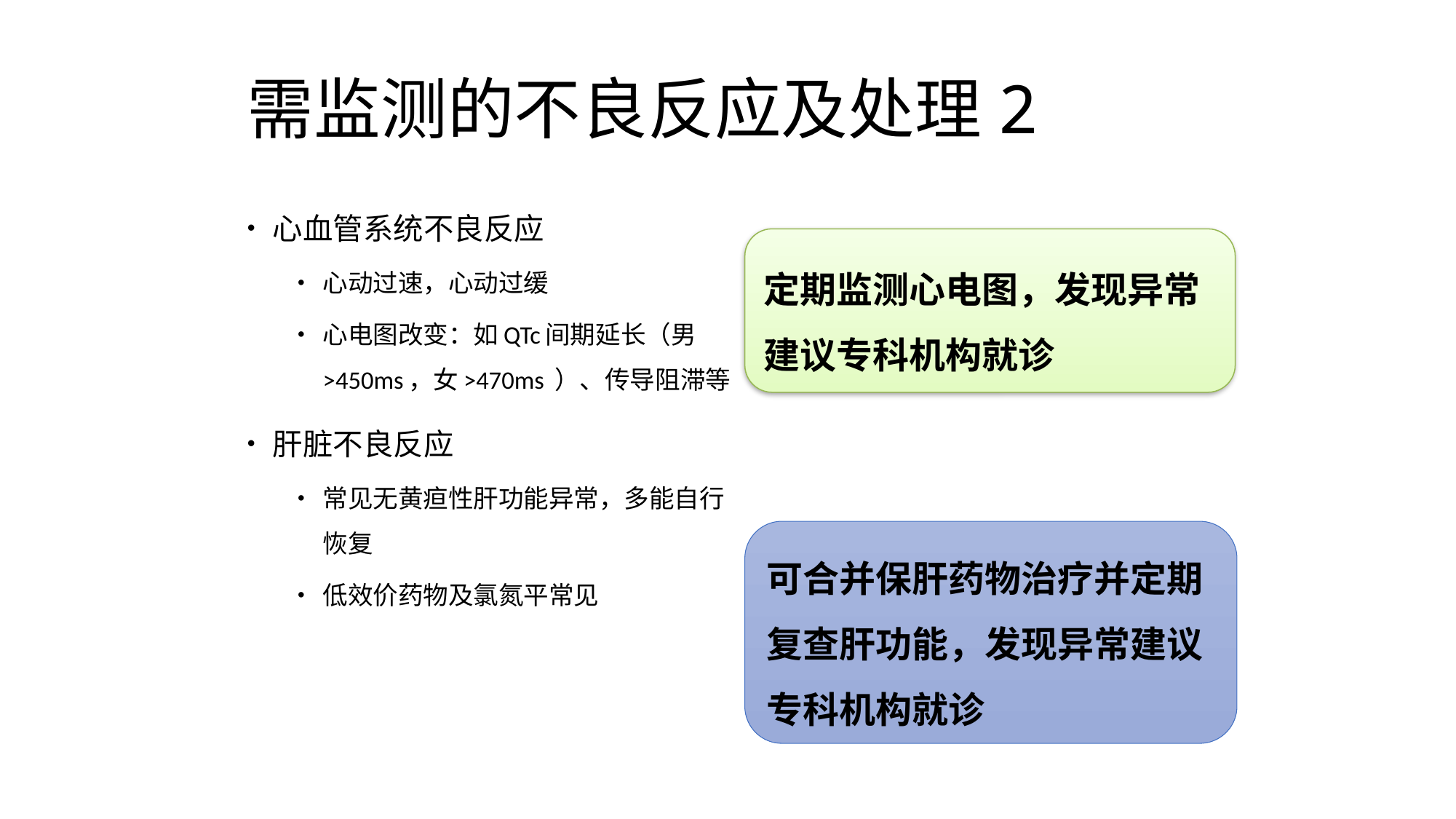

# 需监测的不良反应及处理2
心血管系统不良反应
心动过速，心动过缓
心电图改变：如QTc间期延长（男>450ms，女>470ms ）、传导阻滞等
肝脏不良反应
常见无黄疸性肝功能异常，多能自行恢复
低效价药物及氯氮平常见

定期监测心电图，发现异常建议专科机构就诊
可合并保肝药物治疗并定期复查肝功能，发现异常建议专科机构就诊